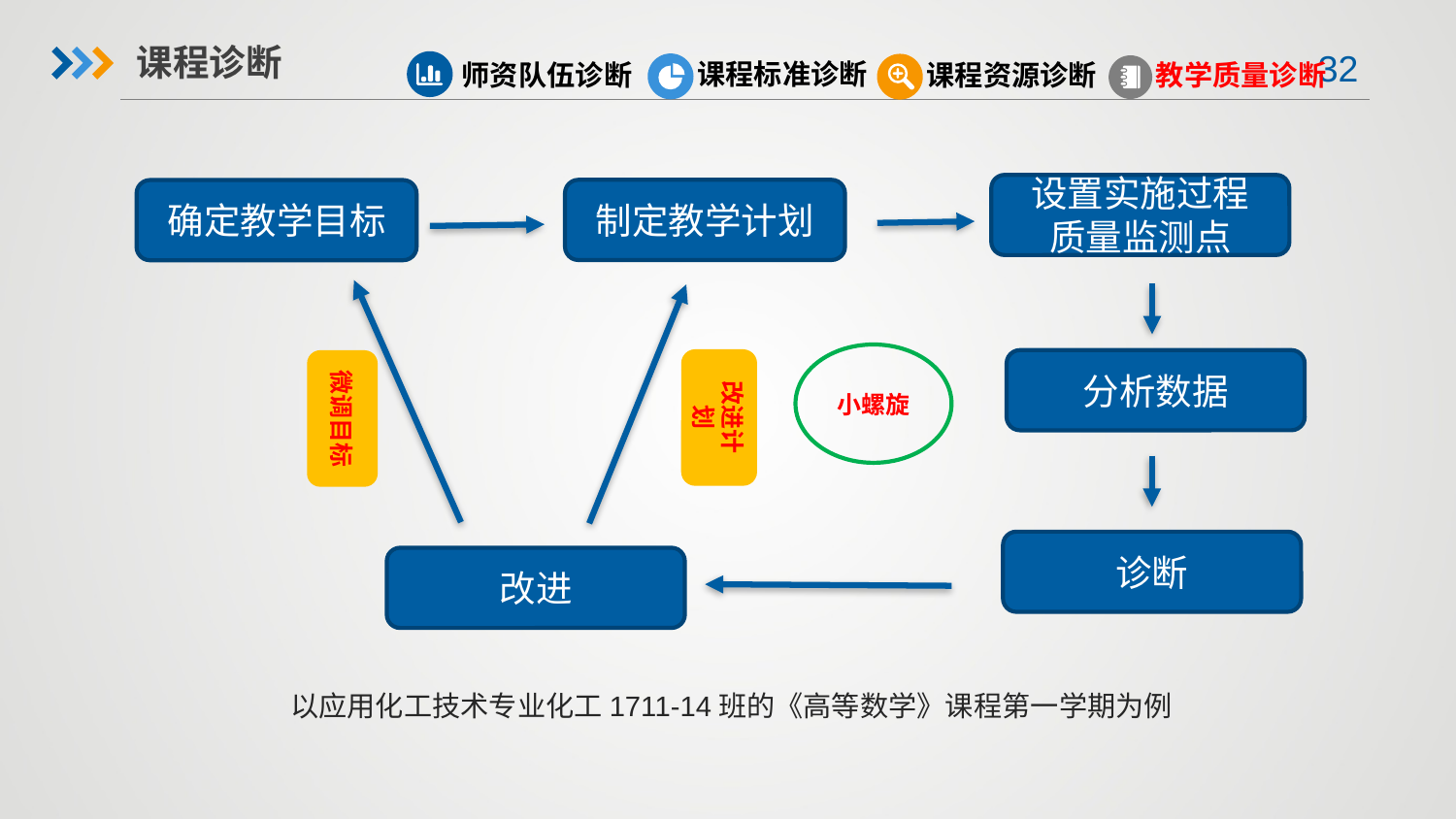

课程诊断
课程标准诊断
师资队伍诊断
课程资源诊断
教学质量诊断

设置实施过程
质量监测点
制定教学计划
确定教学目标
小螺旋
分析数据
改进计划
微调目标
诊断
改进
以应用化工技术专业化工1711-14班的《高等数学》课程第一学期为例